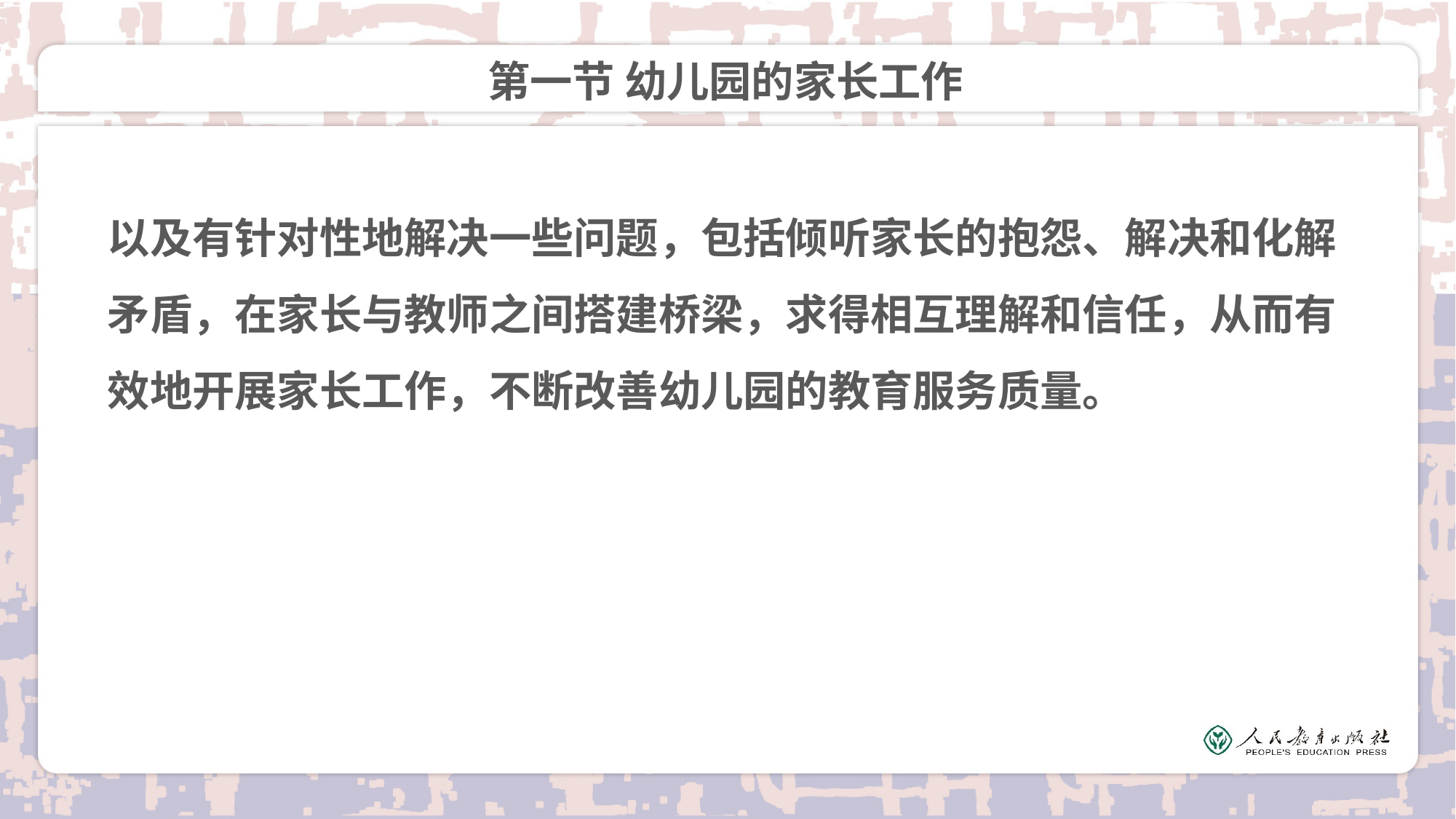

# 第一节 幼儿园的家长工作
以及有针对性地解决一些问题，包括倾听家长的抱怨、解决和化解矛盾，在家长与教师之间搭建桥梁，求得相互理解和信任，从而有效地开展家长工作，不断改善幼儿园的教育服务质量。